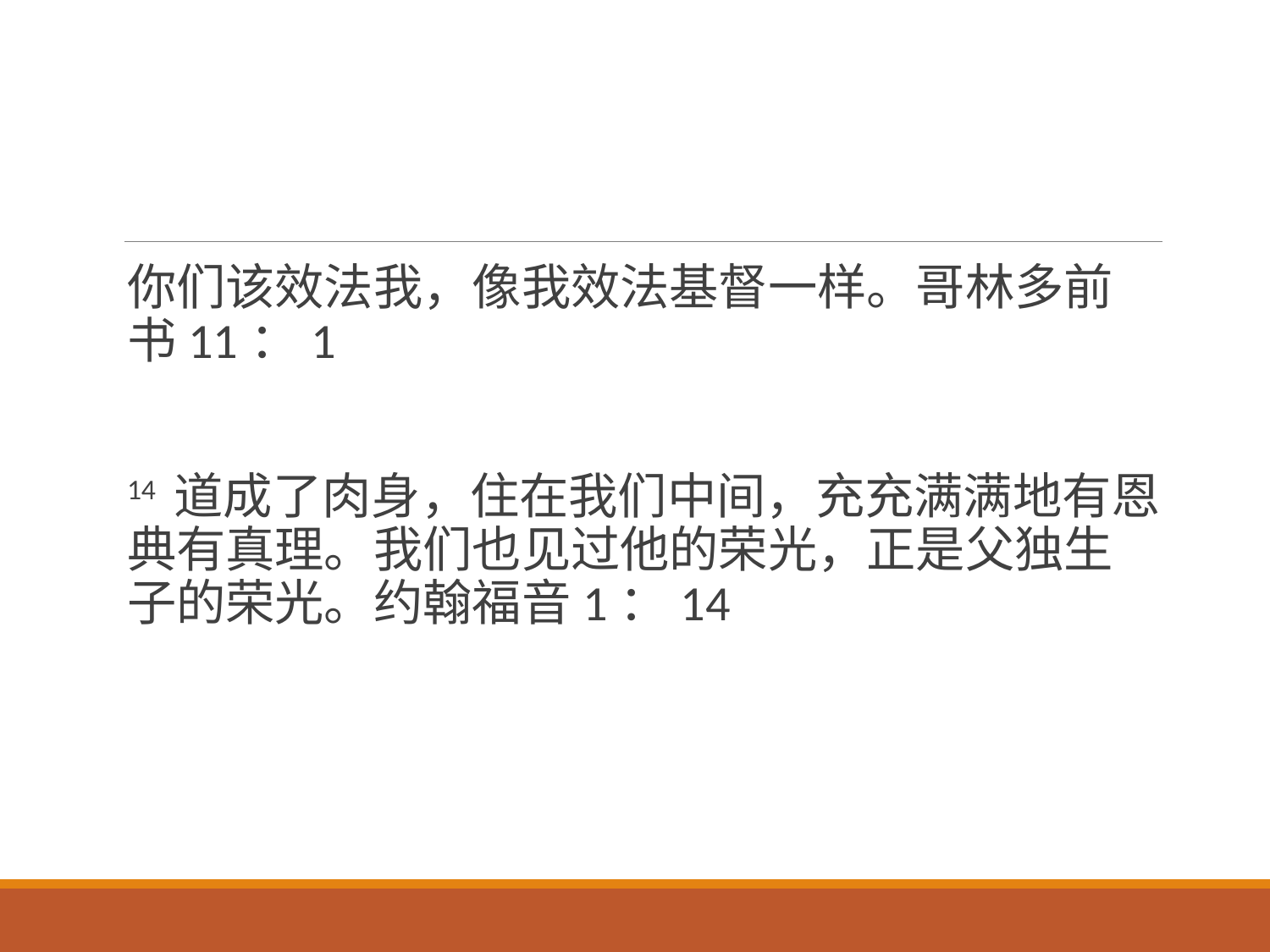

#
你们该效法我，像我效法基督一样。哥林多前书11：1

14 道成了肉身，住在我们中间，充充满满地有恩典有真理。我们也见过他的荣光，正是父独生子的荣光。约翰福音1：14